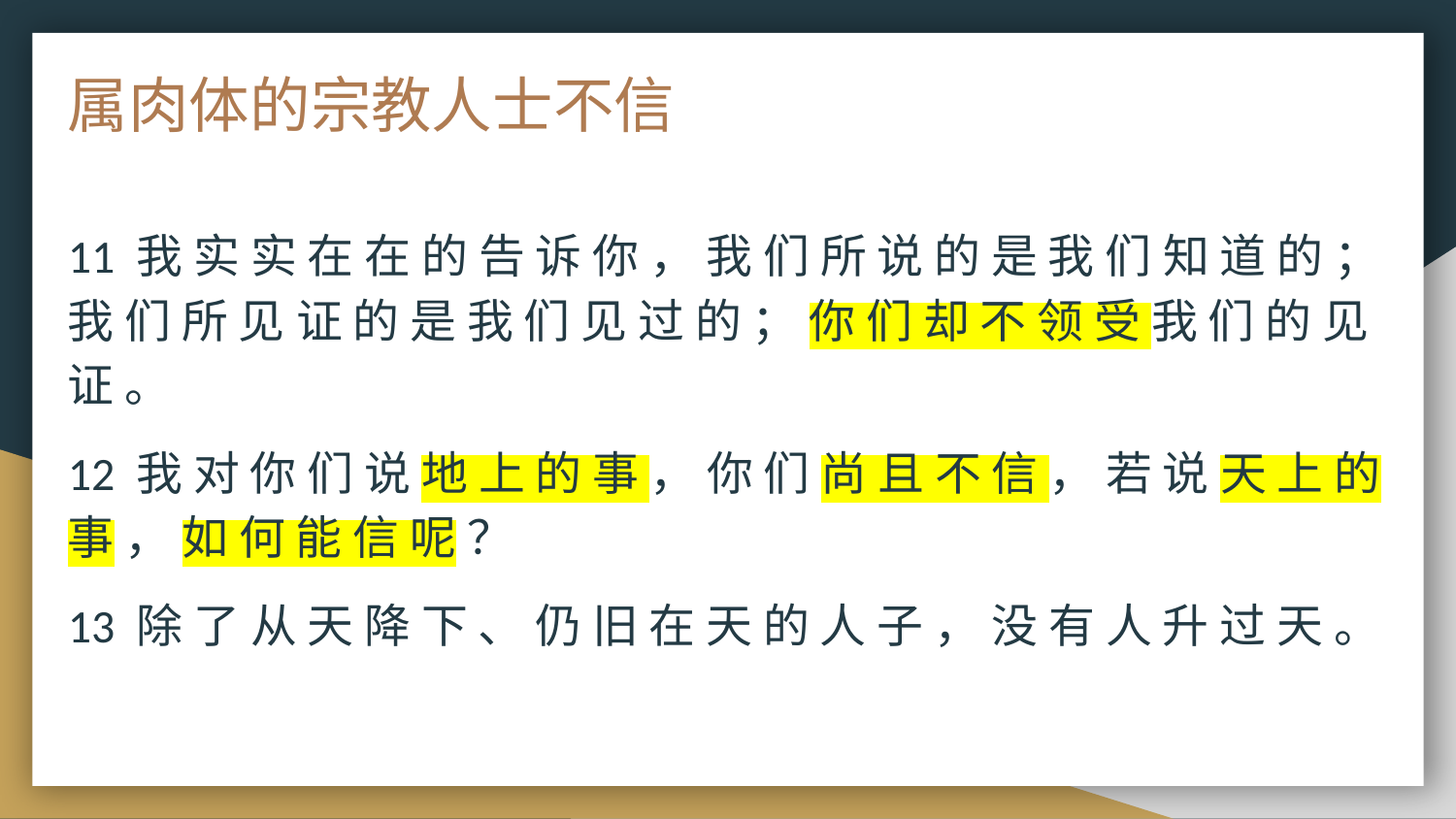

# 属肉体的宗教人士不信
11 我 实 实 在 在 的 告 诉 你 ， 我 们 所 说 的 是 我 们 知 道 的 ； 我 们 所 见 证 的 是 我 们 见 过 的 ； 你 们 却 不 领 受 我 们 的 见 证 。
12 我 对 你 们 说 地 上 的 事 ， 你 们 尚 且 不 信 ， 若 说 天 上 的 事 ， 如 何 能 信 呢 ？
13 除 了 从 天 降 下 、 仍 旧 在 天 的 人 子 ， 没 有 人 升 过 天 。